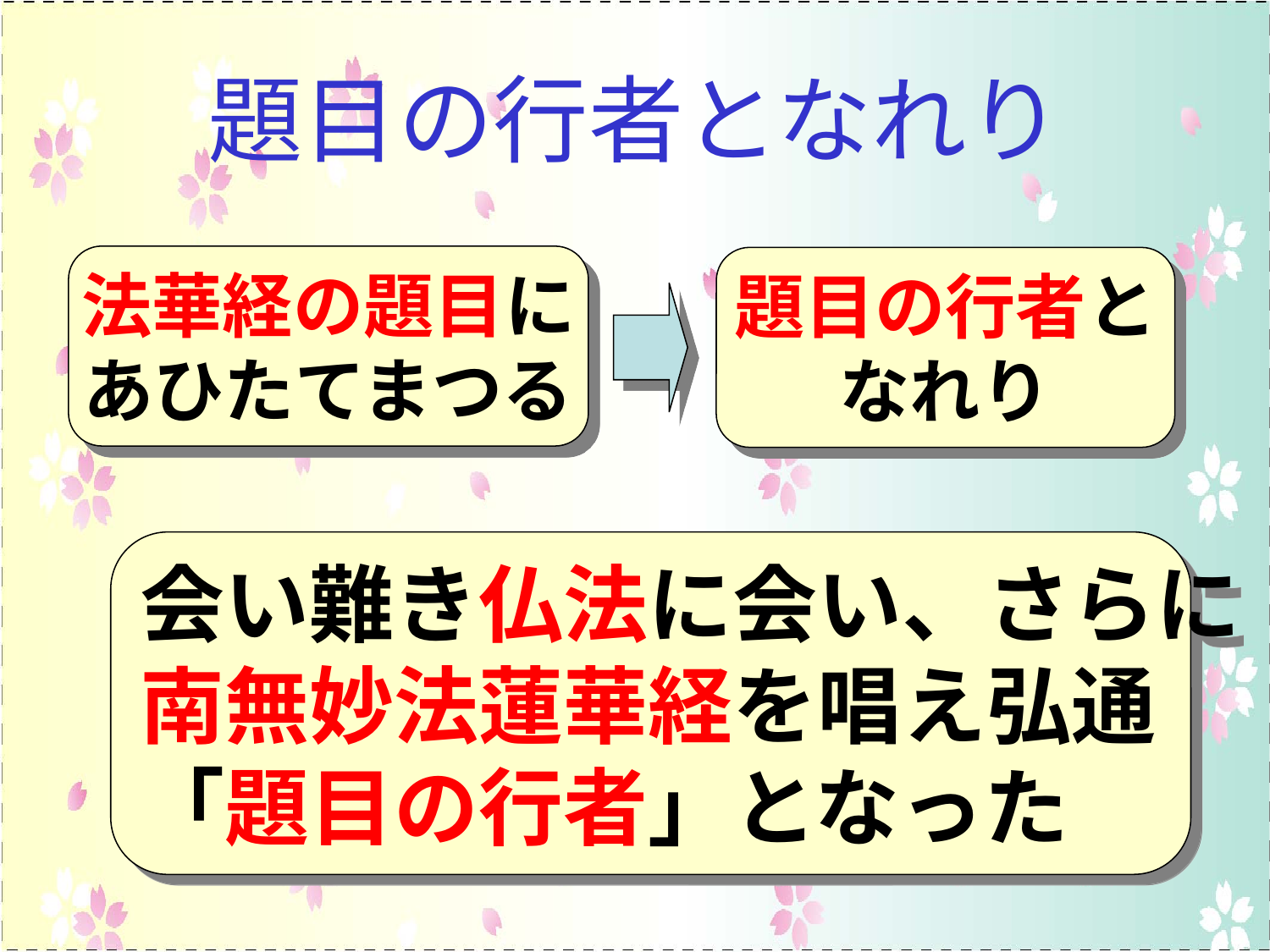

# 題目の行者となれり
法華経の題目に
あひたてまつる
題目の行者と
なれり

会い難き仏法に会い、さらに
南無妙法蓮華経を唱え弘通
「題目の行者」となった